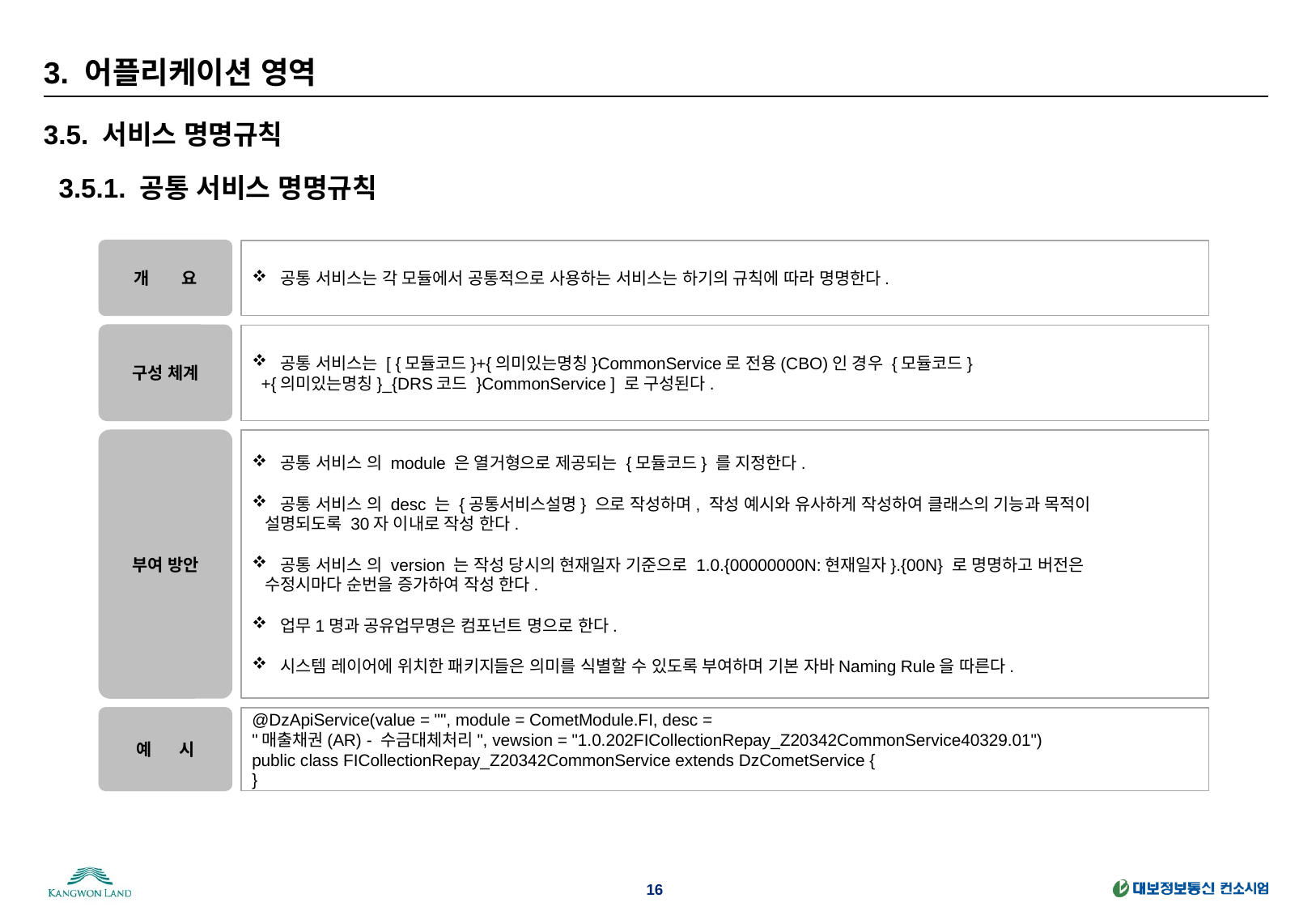

# 3. 어플리케이션 영역
3.5. 서비스 명명규칙
  3.5.1. 공통 서비스 명명규칙
개       요
공통 서비스는 각 모듈에서 공통적으로 사용하는 서비스는 하기의 규칙에 따라 명명한다.
공통 서비스는 [ {모듈코드}+{의미있는명칭}CommonService로 전용(CBO)인 경우 {모듈코드}
  +{의미있는명칭}_{DRS코드 }CommonService ] 로 구성된다.
구성 체계

공통 서비스 의 module 은 열거형으로 제공되는 {모듈코드} 를 지정한다.

공통 서비스 의 desc 는 {공통서비스설명} 으로 작성하며, 작성 예시와 유사하게 작성하여 클래스의 기능과 목적이
  설명되도록 30자 이내로 작성 한다.

공통 서비스 의 version 는 작성 당시의 현재일자 기준으로 1.0.{00000000N:현재일자}.{00N} 로 명명하고 버전은
  수정시마다 순번을 증가하여 작성 한다.

업무1명과 공유업무명은 컴포넌트 명으로 한다.

시스템 레이어에 위치한 패키지들은 의미를 식별할 수 있도록 부여하며 기본 자바Naming Rule을 따른다.
부여 방안

@DzApiService(value = "", module = CometModule.FI, desc =
"매출채권(AR) - 수금대체처리", vewsion = "1.0.202FICollectionRepay_Z20342CommonService40329.01")
public class FICollectionRepay_Z20342CommonService extends DzCometService {
}
예      시

16